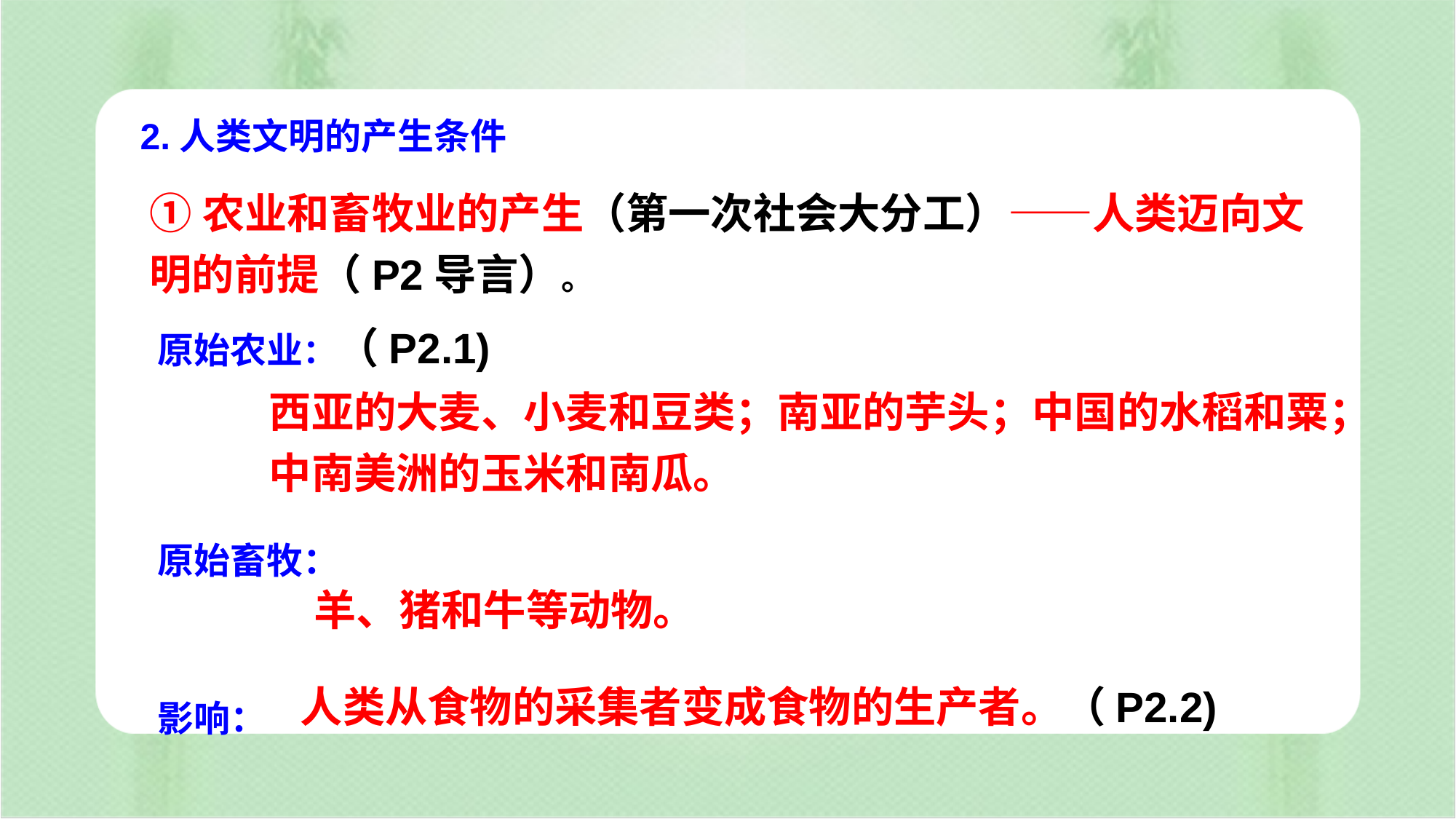

2.人类文明的产生条件
①农业和畜牧业的产生（第一次社会大分工）——人类迈向文明的前提（P2导言）。
原始农业：（P2.1)

原始畜牧：

影响：
西亚的大麦、小麦和豆类；南亚的芋头；中国的水稻和粟；中南美洲的玉米和南瓜。

羊、猪和牛等动物。
人类从食物的采集者变成食物的生产者。（P2.2)